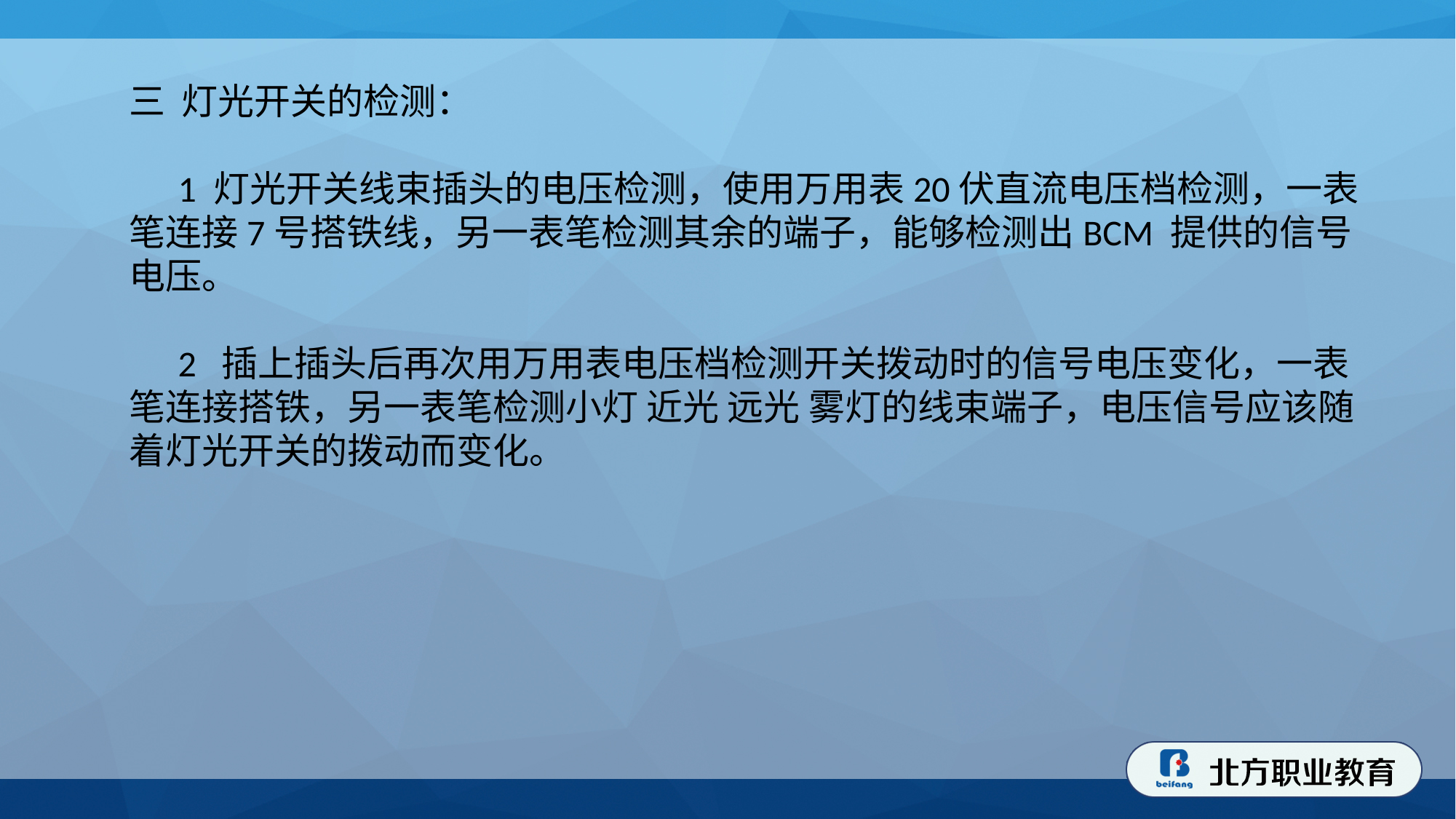

三  灯光开关的检测：

      1 灯光开关线束插头的电压检测，使用万用表20伏直流电压档检测，一表笔连接7号搭铁线，另一表笔检测其余的端子，能够检测出BCM 提供的信号电压。

      2  插上插头后再次用万用表电压档检测开关拨动时的信号电压变化，一表笔连接搭铁，另一表笔检测小灯 近光 远光 雾灯的线束端子，电压信号应该随着灯光开关的拨动而变化。